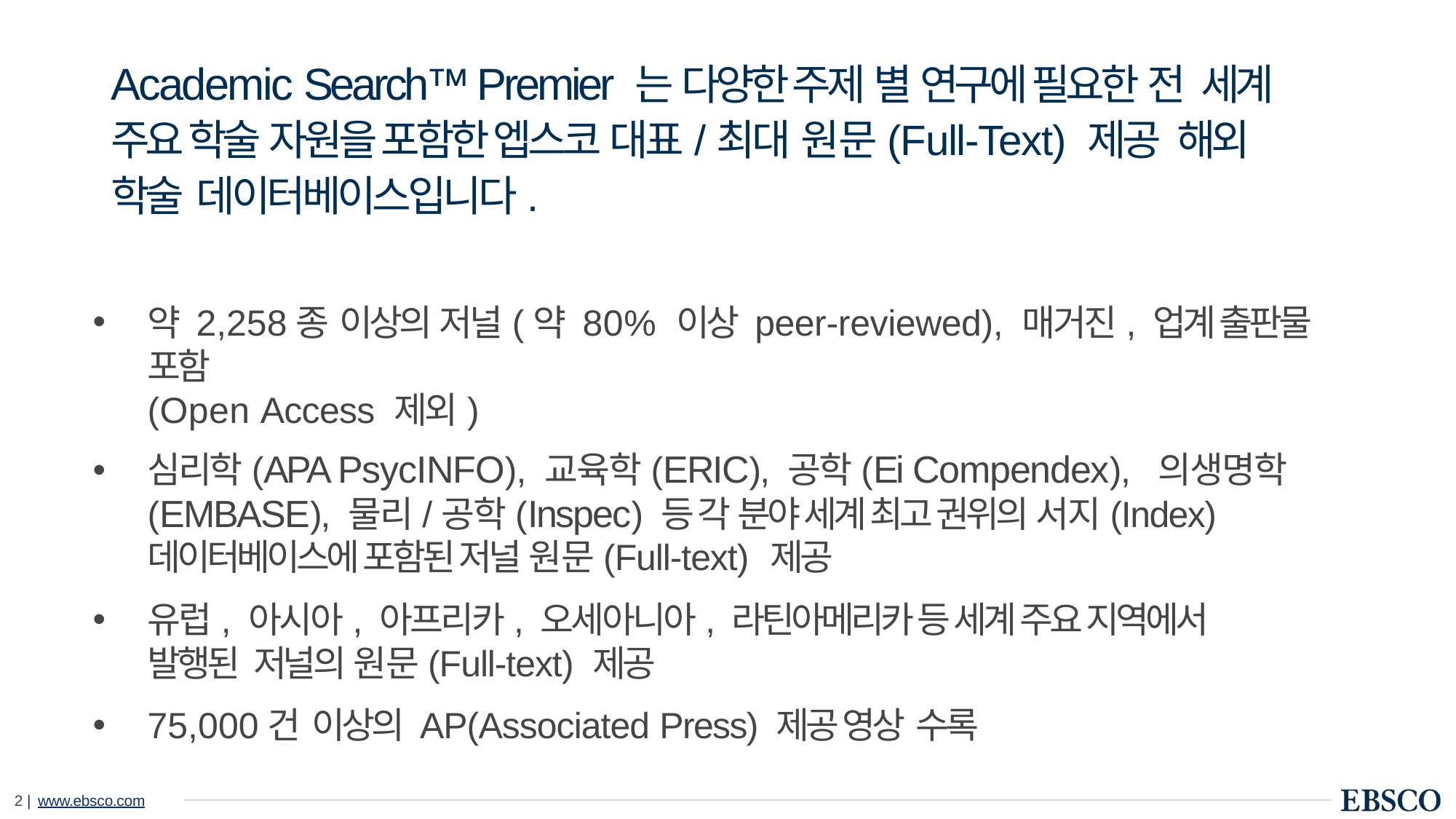

# Academic Search™ Premier 는 다양한 주제 별 연구에 필요한 전  세계 주요 학술 자원을 포함한 엡스코 대표/최대 원문(Full-Text) 제공  해외 학술 데이터베이스입니다.
약 2,258종 이상의 저널(약 80% 이상 peer-reviewed), 매거진, 업계 출판물 포함
(Open Access 제외)
심리학(APA PsycINFO), 교육학(ERIC), 공학(Ei Compendex),  의생명학(EMBASE), 물리/공학(Inspec) 등 각 분야 세계 최고 권위의 서지(Index)  데이터베이스에 포함된 저널 원문(Full-text) 제공
유럽, 아시아, 아프리카, 오세아니아, 라틴아메리카 등 세계 주요 지역에서 발행된  저널의 원문(Full-text) 제공
75,000건 이상의 AP(Associated Press) 제공 영상 수록
2 | www.ebsco.com